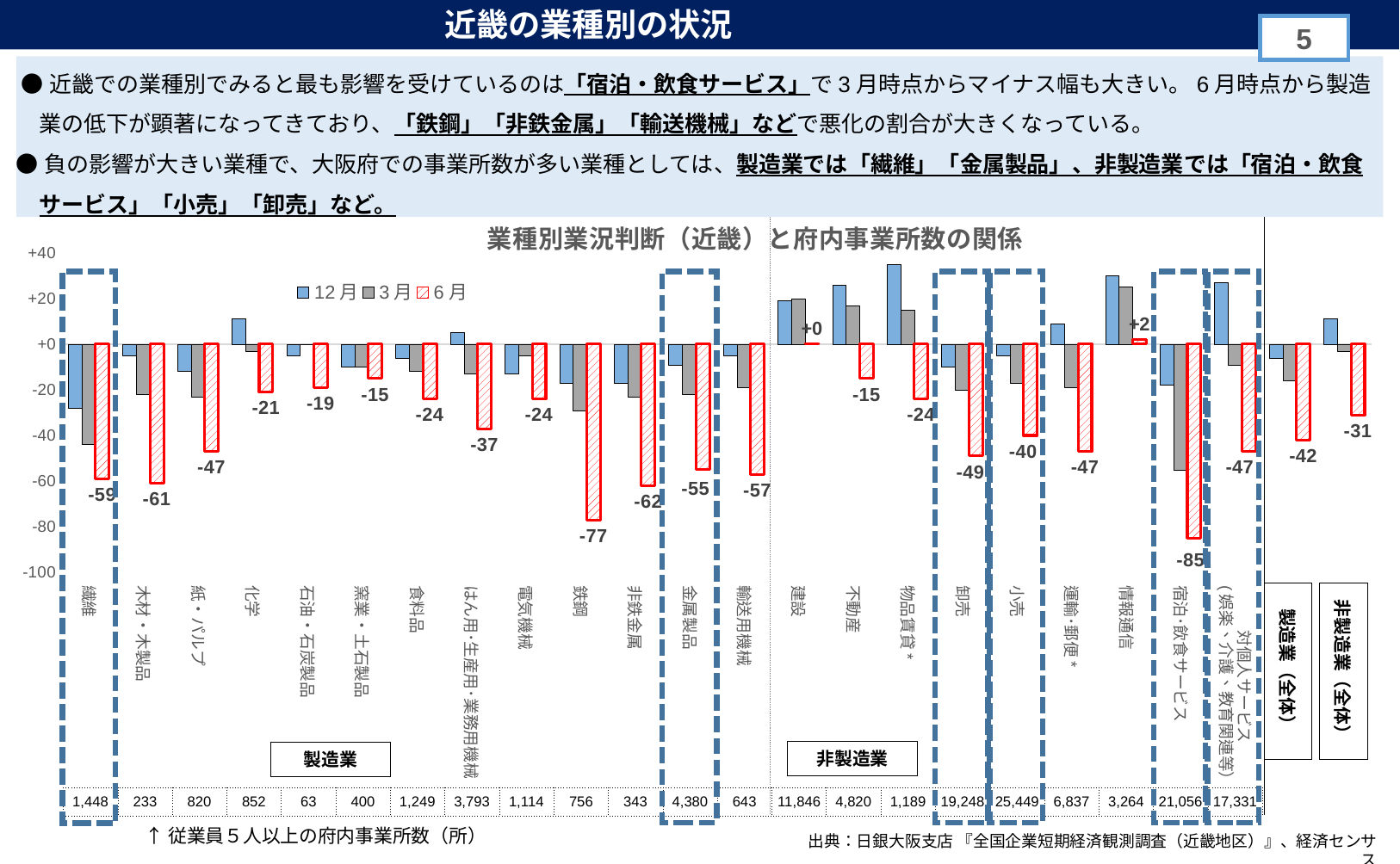

近畿の業種別の状況
5
 ●近畿での業種別でみると最も影響を受けているのは「宿泊・飲食サービス」で3月時点からマイナス幅も大きい。6月時点から製造業の低下が顕著になってきており、「鉄鋼」「非鉄金属」「輸送機械」などで悪化の割合が大きくなっている。
●負の影響が大きい業種で、大阪府での事業所数が多い業種としては、製造業では「繊維」「金属製品」、非製造業では「宿泊・飲食サービス」「小売」「卸売」など。

### Chart: 業種別業況判断（近畿）と府内事業所数の関係

| Category | 12月 | 3月 | 6月 |
|---|---|---|---|
| 繊維 | -28.0 | -44.0 | -59.0 |
| 木材・木製品 | -5.0 | -22.0 | -61.0 |
| 紙・パルプ | -12.0 | -23.0 | -47.0 |
| 化学 | 11.0 | -3.0 | -21.0 |
| 石油・石炭製品 | -5.0 | 0.0 | -19.0 |
| 窯業・土石製品 | -10.0 | -10.0 | -15.0 |
| 食料品 | -6.0 | -12.0 | -24.0 |
| はん用･生産用･業務用機械 | 5.0 | -13.0 | -37.0 |
| 電気機械 | -13.0 | -5.0 | -24.0 |
| 鉄鋼 | -17.0 | -29.0 | -77.0 |
| 非鉄金属 | -17.0 | -23.0 | -62.0 |
| 金属製品 | -9.0 | -22.0 | -55.0 |
| 輸送用機械 | -5.0 | -19.0 | -57.0 |
| 建設 | 19.0 | 20.0 | 0.0 |
| 不動産 | 26.0 | 17.0 | -15.0 |
| 物品賃貸* | 35.0 | 15.0 | -24.0 |
| 卸売 | -10.0 | -20.0 | -49.0 |
| 小売 | -5.0 | -17.0 | -40.0 |
| 運輸･郵便* | 9.0 | -19.0 | -47.0 |
| 情報通信 | 30.0 | 25.0 | 2.0 |
| 宿泊･飲食サービス | -18.0 | -55.0 | -85.0 |
| 対個人サービス
(娯楽、介護、教育関連等） | 27.0 | -9.0 | -47.0 |
| 製造業 | -6.0 | -16.0 | -42.0 |
| 非製造業 | 11.0 | -3.0 | -31.0 |

非製造業（全体）
製造業（全体）
非製造業
製造業
| 1,448 | 233 | 820 | 852 | 63 | 400 | 1,249 | 3,793 | 1,114 | 756 | 343 | 4,380 | 643 | 11,846 | 4,820 | 1,189 | 19,248 | 25,449 | 6,837 | 3,264 | 21,056 | 17,331 |
| --- | --- | --- | --- | --- | --- | --- | --- | --- | --- | --- | --- | --- | --- | --- | --- | --- | --- | --- | --- | --- | --- |
↑従業員５人以上の府内事業所数（所）
出典：日銀大阪支店 『全国企業短期経済観測調査（近畿地区）』、経済センサス